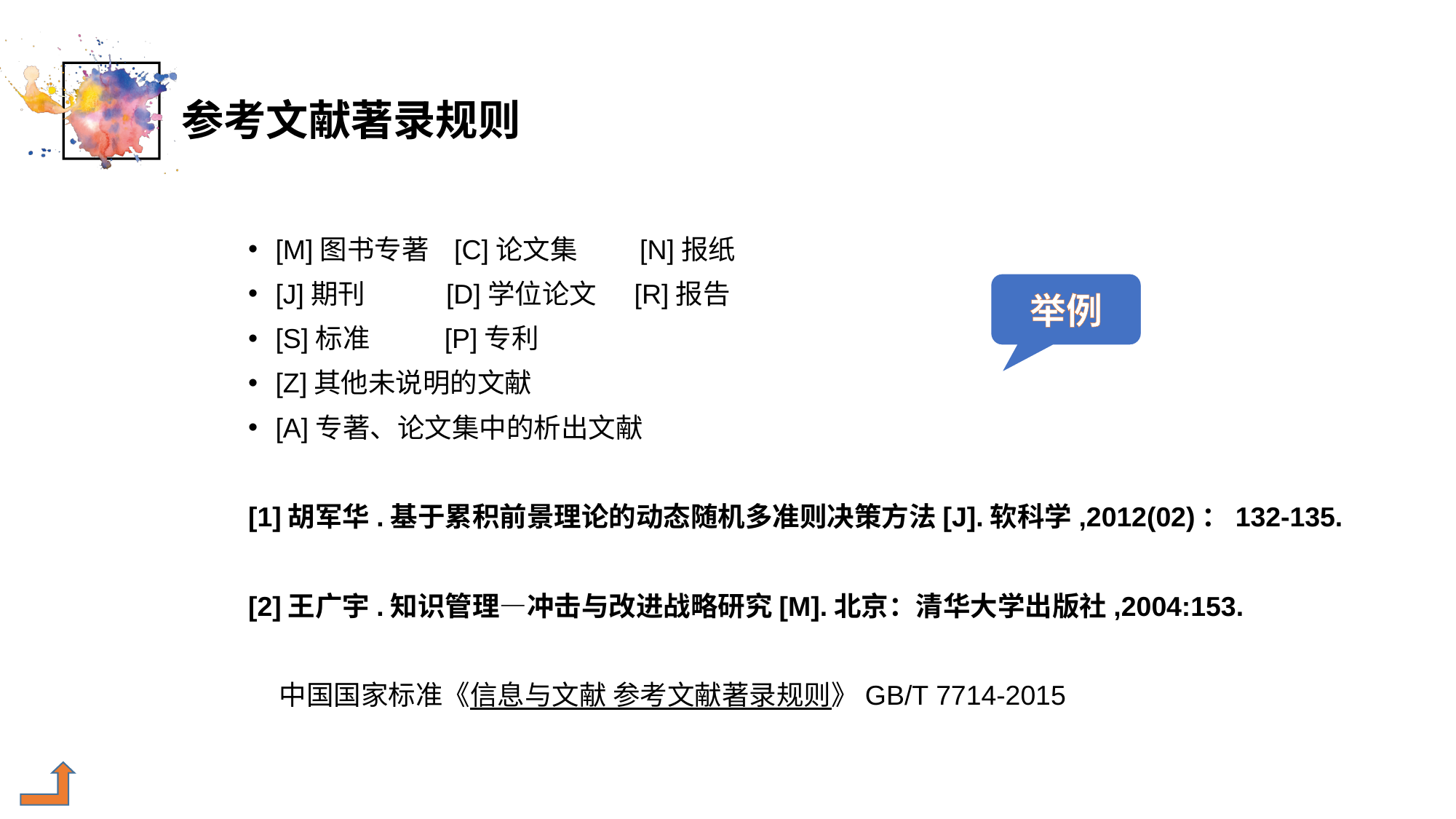

# 参考文献著录规则
[M]图书专著   [C]论文集         [N]报纸
[J]期刊            [D]学位论文     [R]报告
[S]标准           [P]专利
[Z]其他未说明的文献
[A]专著、论文集中的析出文献

[1]胡军华.基于累积前景理论的动态随机多准则决策方法[J].软科学,2012(02)：132-135.

[2]王广宇.知识管理—冲击与改进战略研究[M].北京：清华大学出版社,2004:153.

    中国国家标准《信息与文献 参考文献著录规则》GB/T 7714-2015
举例